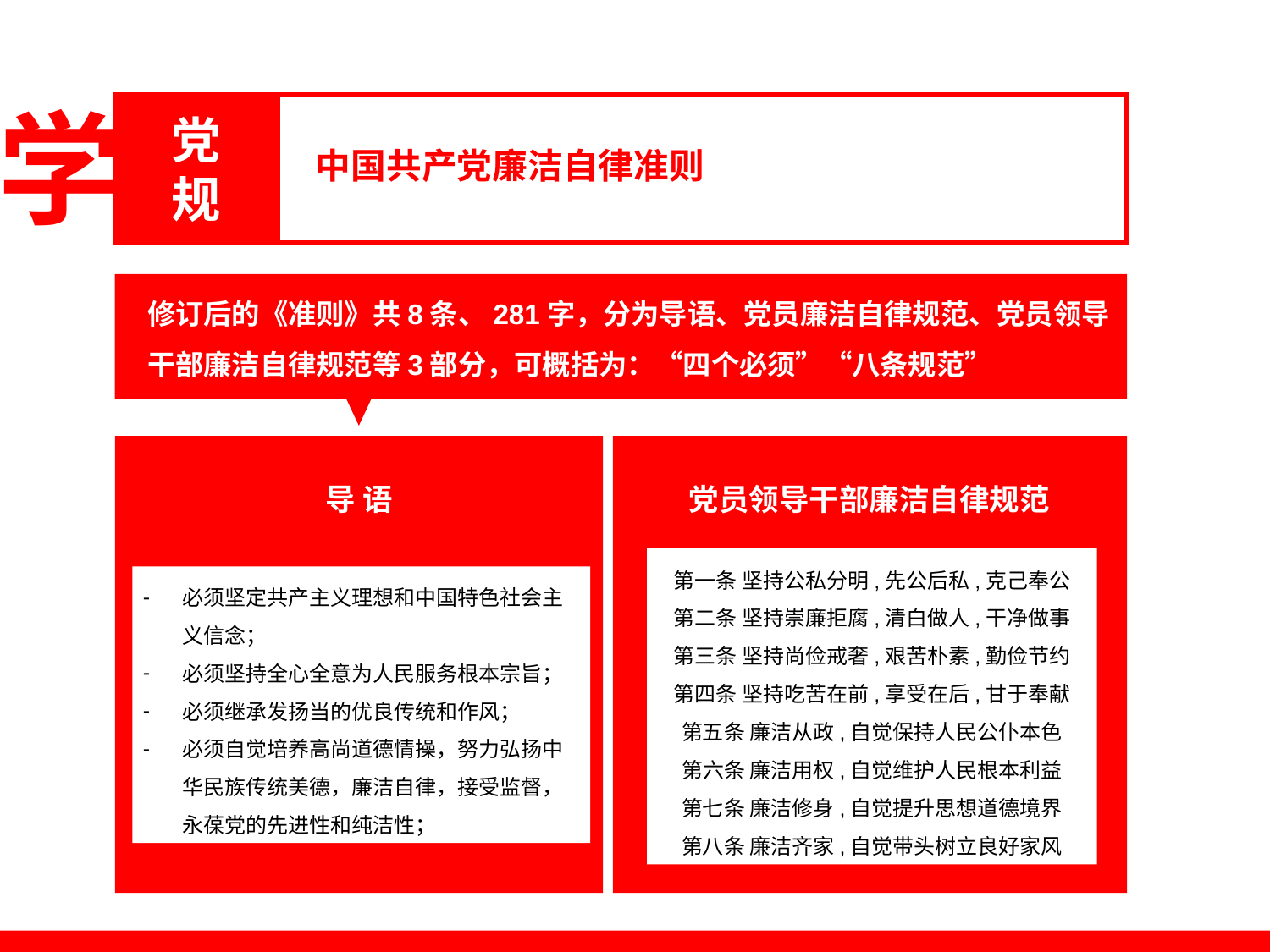

学

中国共产党廉洁自律准则
党规

修订后的《准则》共8条、281字，分为导语、党员廉洁自律规范、党员领导干部廉洁自律规范等3部分，可概括为：“四个必须”“八条规范”

导 语
党员领导干部廉洁自律规范
第一条 坚持公私分明,先公后私,克己奉公
第二条 坚持崇廉拒腐,清白做人,干净做事
第三条 坚持尚俭戒奢,艰苦朴素,勤俭节约
第四条 坚持吃苦在前,享受在后,甘于奉献
第五条 廉洁从政,自觉保持人民公仆本色
第六条 廉洁用权,自觉维护人民根本利益
第七条 廉洁修身,自觉提升思想道德境界
第八条 廉洁齐家,自觉带头树立良好家风
必须坚定共产主义理想和中国特色社会主义信念；
必须坚持全心全意为人民服务根本宗旨；
必须继承发扬当的优良传统和作风；
必须自觉培养高尚道德情操，努力弘扬中华民族传统美德，廉洁自律，接受监督，永葆党的先进性和纯洁性；